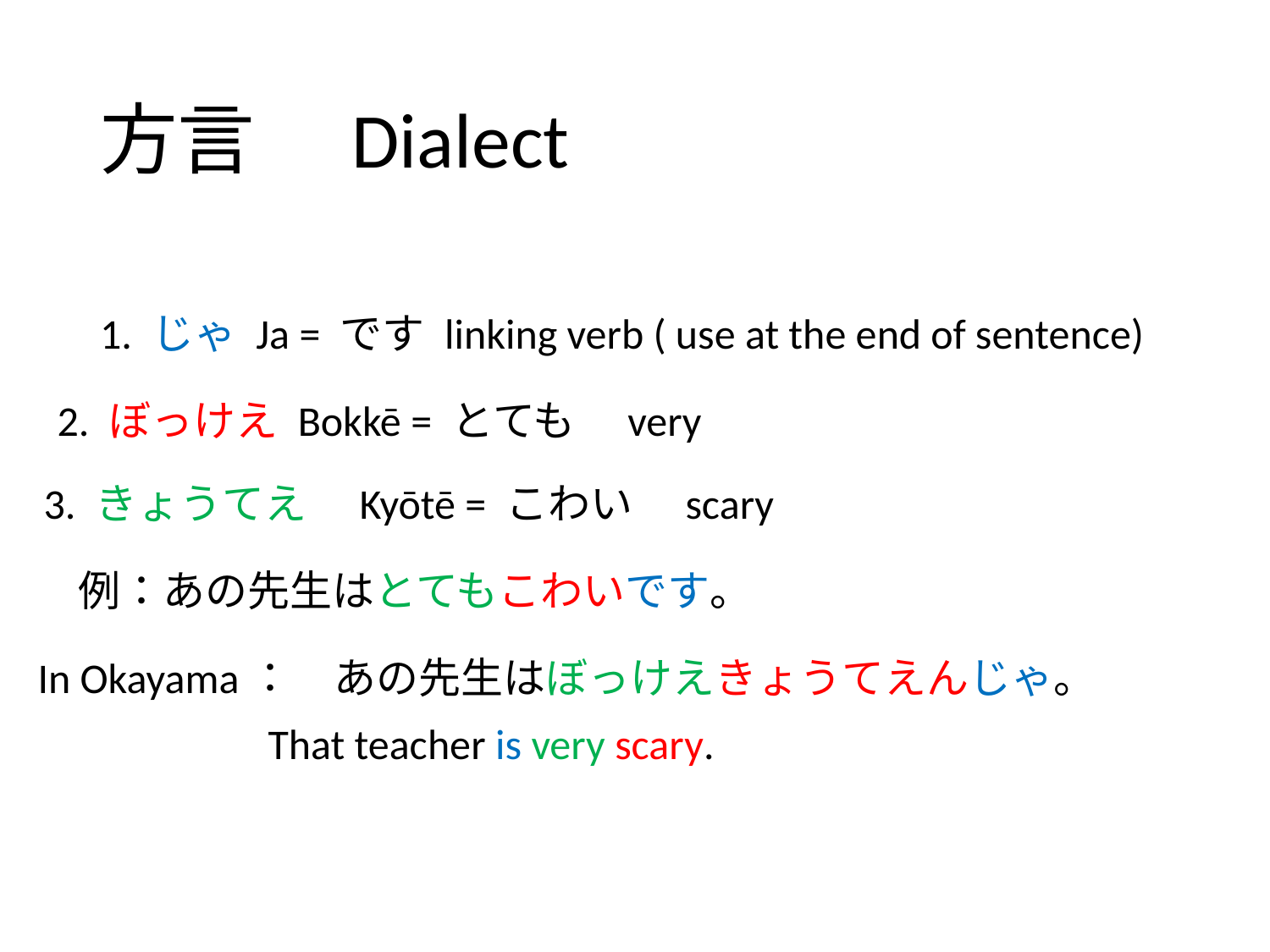

# 方言　Dialect
1. じゃ Ja = です linking verb ( use at the end of sentence)
2. ぼっけえ Bokkē = とても　very
3. きょうてえ　Kyōtē = こわい　scary
　　　例：あの先生はとてもこわいです。
In Okayama：　あの先生はぼっけえきょうてえんじゃ。
That teacher is very scary.